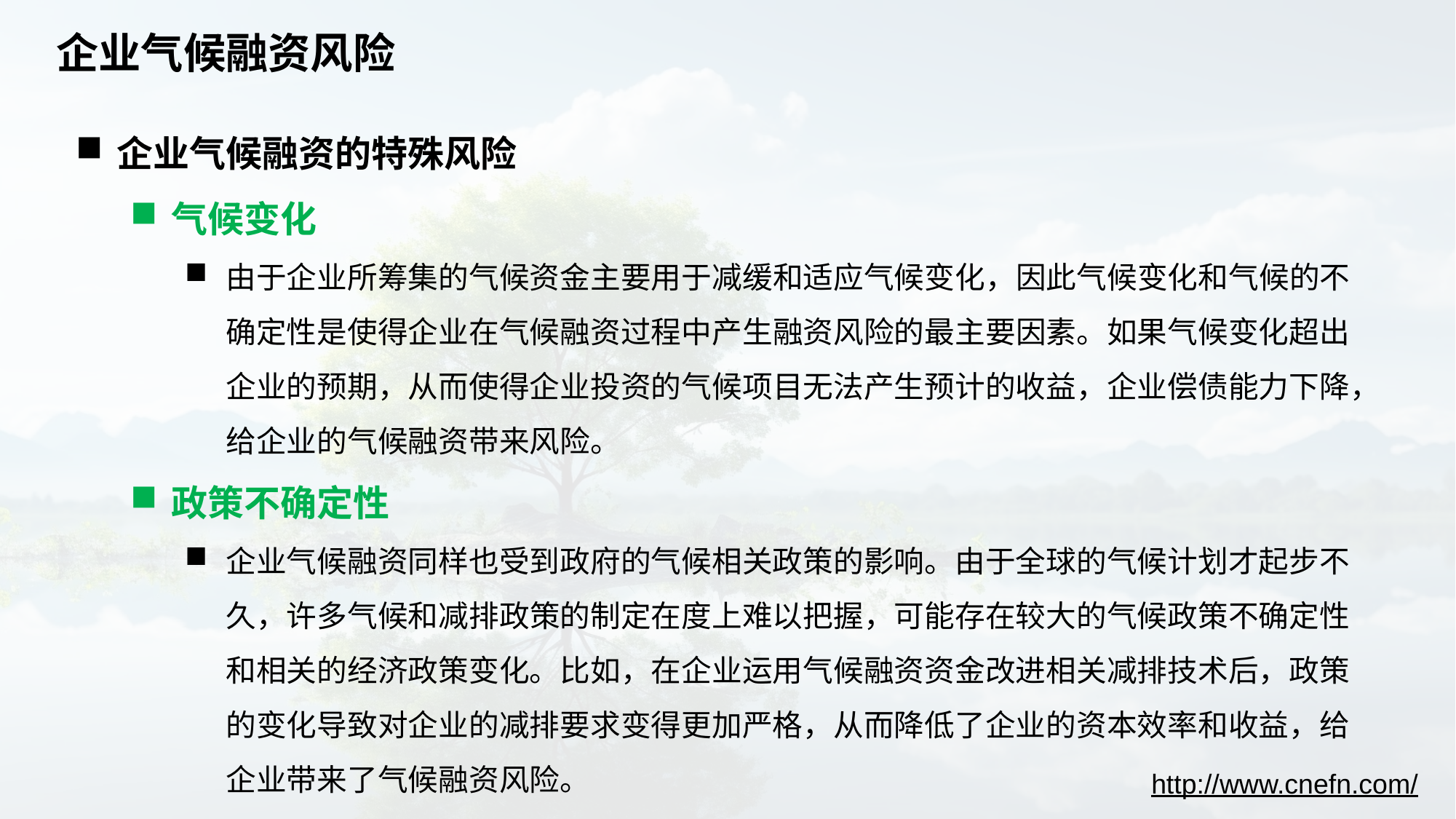

# 企业气候融资风险
企业气候融资的特殊风险
气候变化
由于企业所筹集的气候资金主要用于减缓和适应气候变化，因此气候变化和气候的不确定性是使得企业在气候融资过程中产生融资风险的最主要因素。如果气候变化超出企业的预期，从而使得企业投资的气候项目无法产生预计的收益，企业偿债能力下降，给企业的气候融资带来风险。
政策不确定性
企业气候融资同样也受到政府的气候相关政策的影响。由于全球的气候计划才起步不久，许多气候和减排政策的制定在度上难以把握，可能存在较大的气候政策不确定性和相关的经济政策变化。比如，在企业运用气候融资资金改进相关减排技术后，政策的变化导致对企业的减排要求变得更加严格，从而降低了企业的资本效率和收益，给企业带来了气候融资风险。